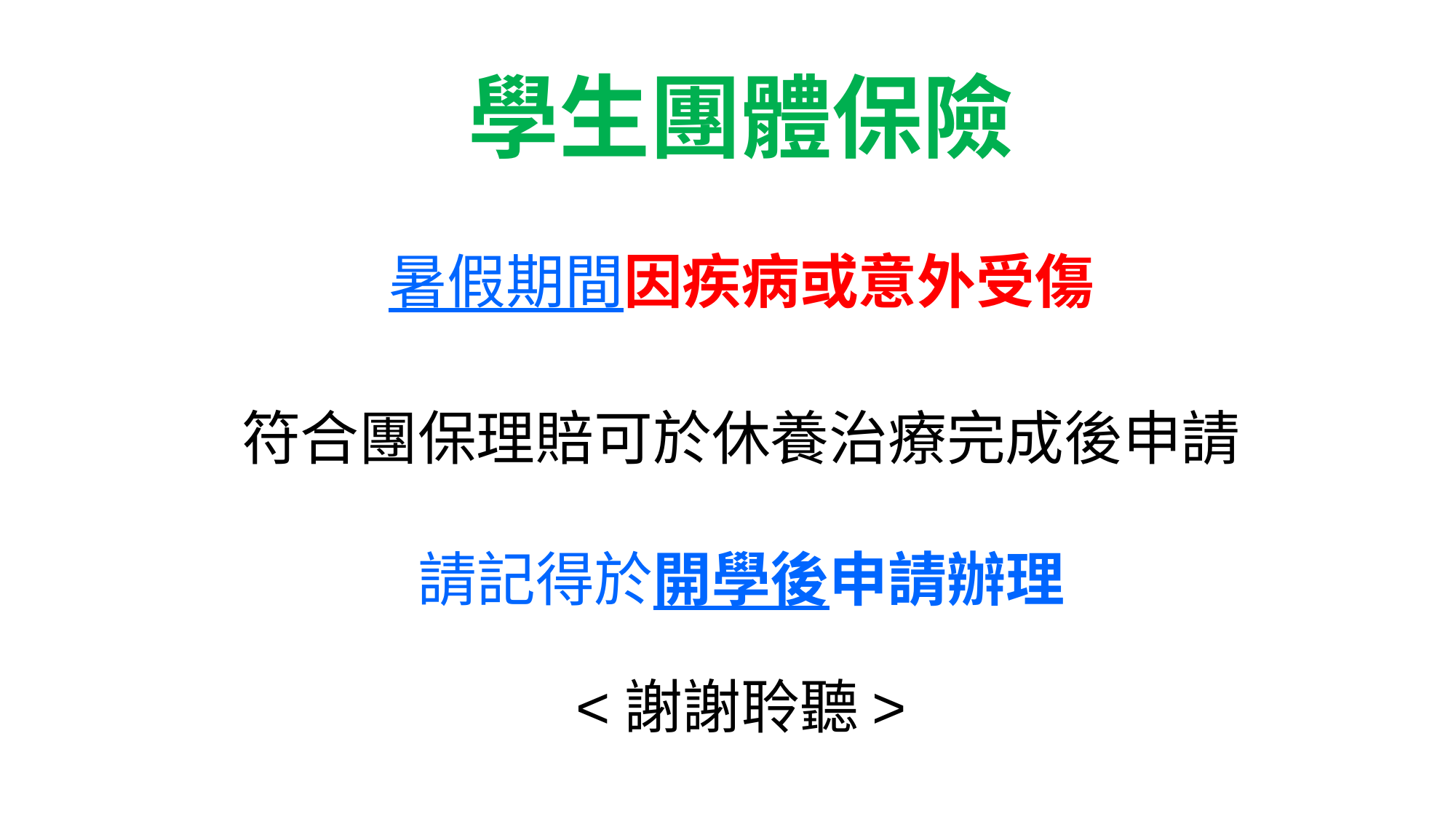

# 學生團體保險
暑假期間因疾病或意外受傷

符合團保理賠可於休養治療完成後申請
請記得於開學後申請辦理
<謝謝聆聽>